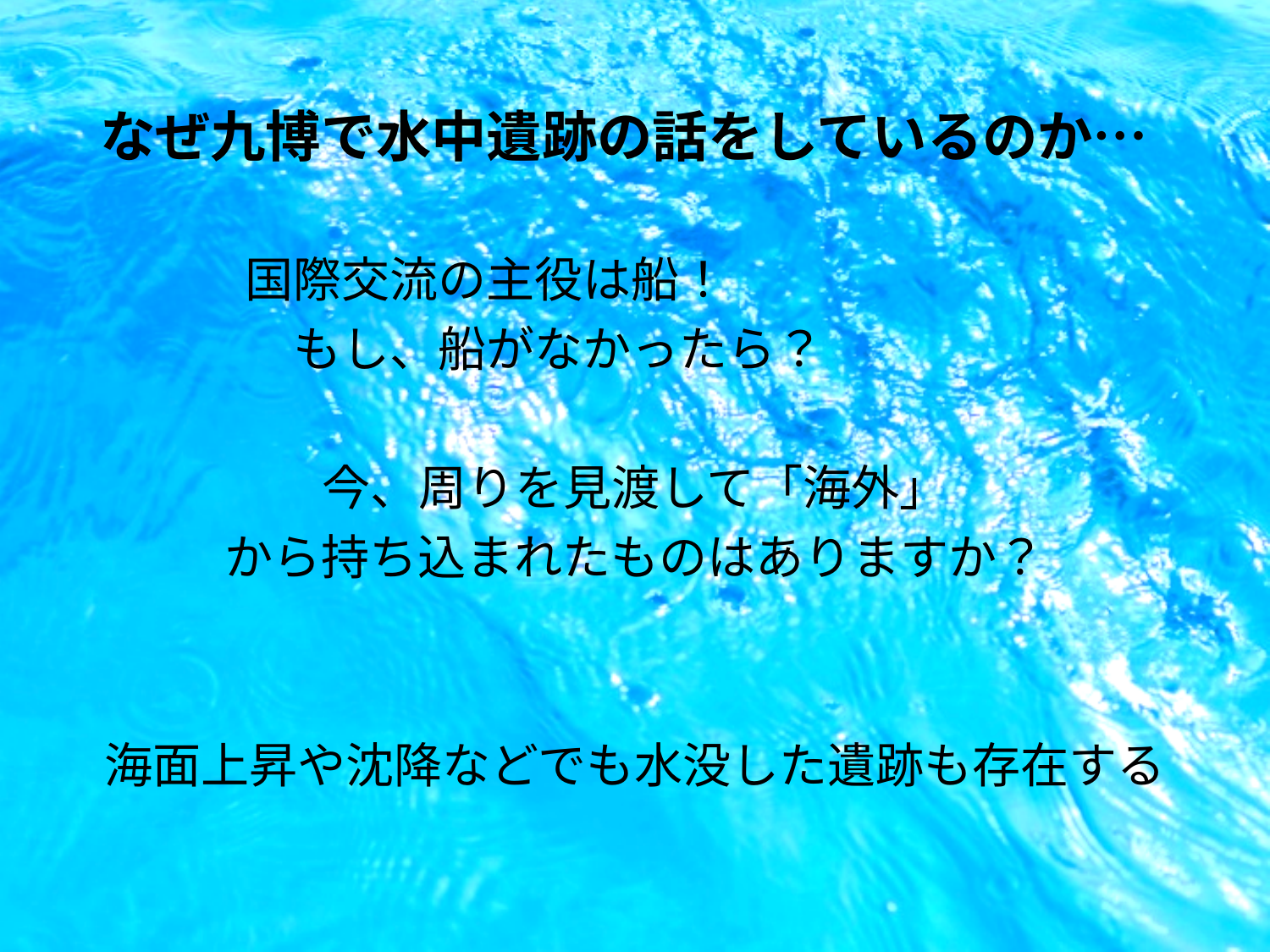

なぜ九博で水中遺跡の話をしているのか…

　　　国際交流の主役は船！
　　　　もし、船がなかったら？

今、周りを見渡して「海外」
から持ち込まれたものはありますか？

海面上昇や沈降などでも水没した遺跡も存在する